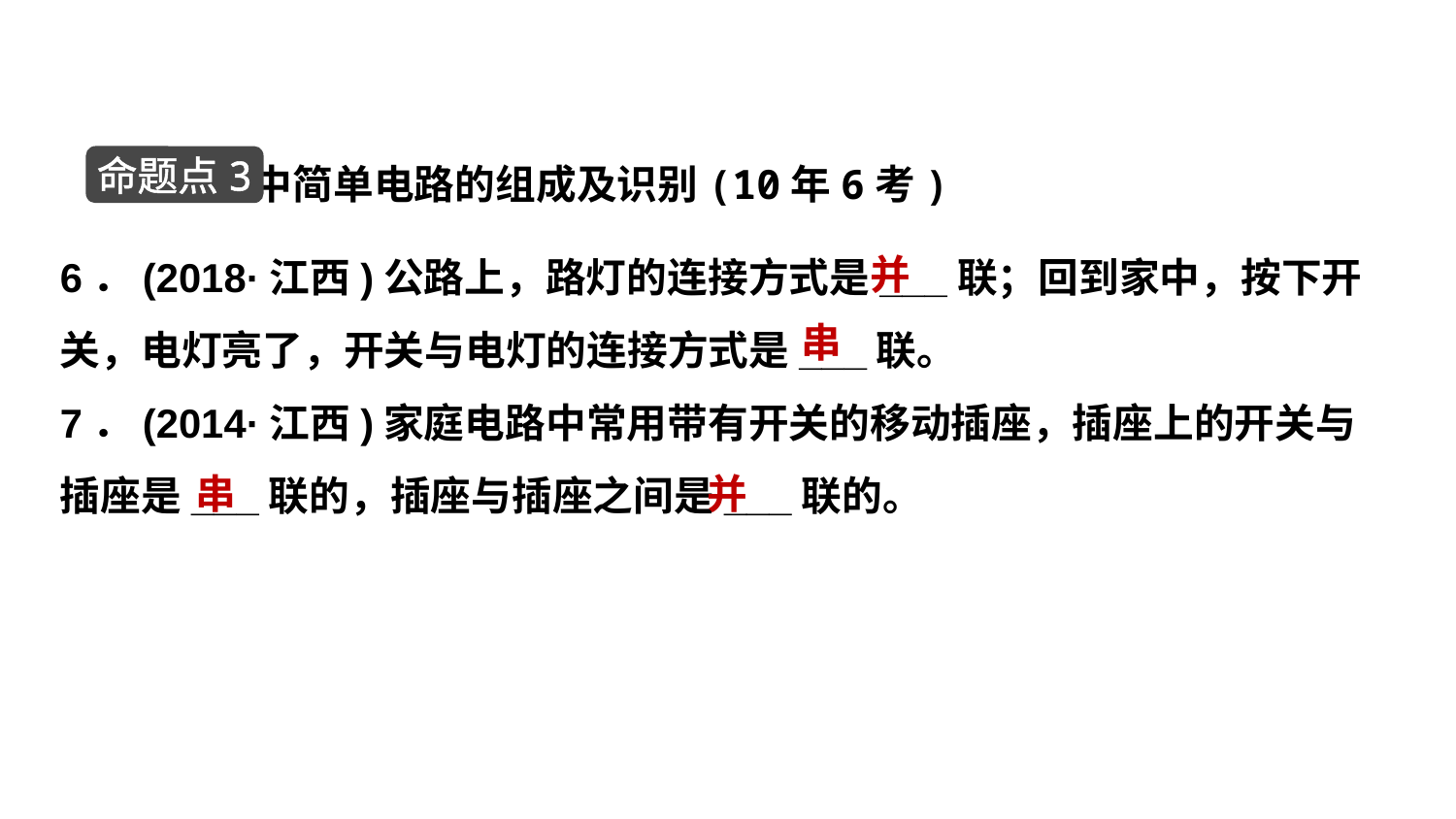

生活中简单电路的组成及识别(10年6考)
命题点3
并
6．(2018·江西)公路上，路灯的连接方式是___联；回到家中，按下开
关，电灯亮了，开关与电灯的连接方式是___联。
7．(2014·江西)家庭电路中常用带有开关的移动插座，插座上的开关与
插座是___联的，插座与插座之间是___联的。
串
串
并